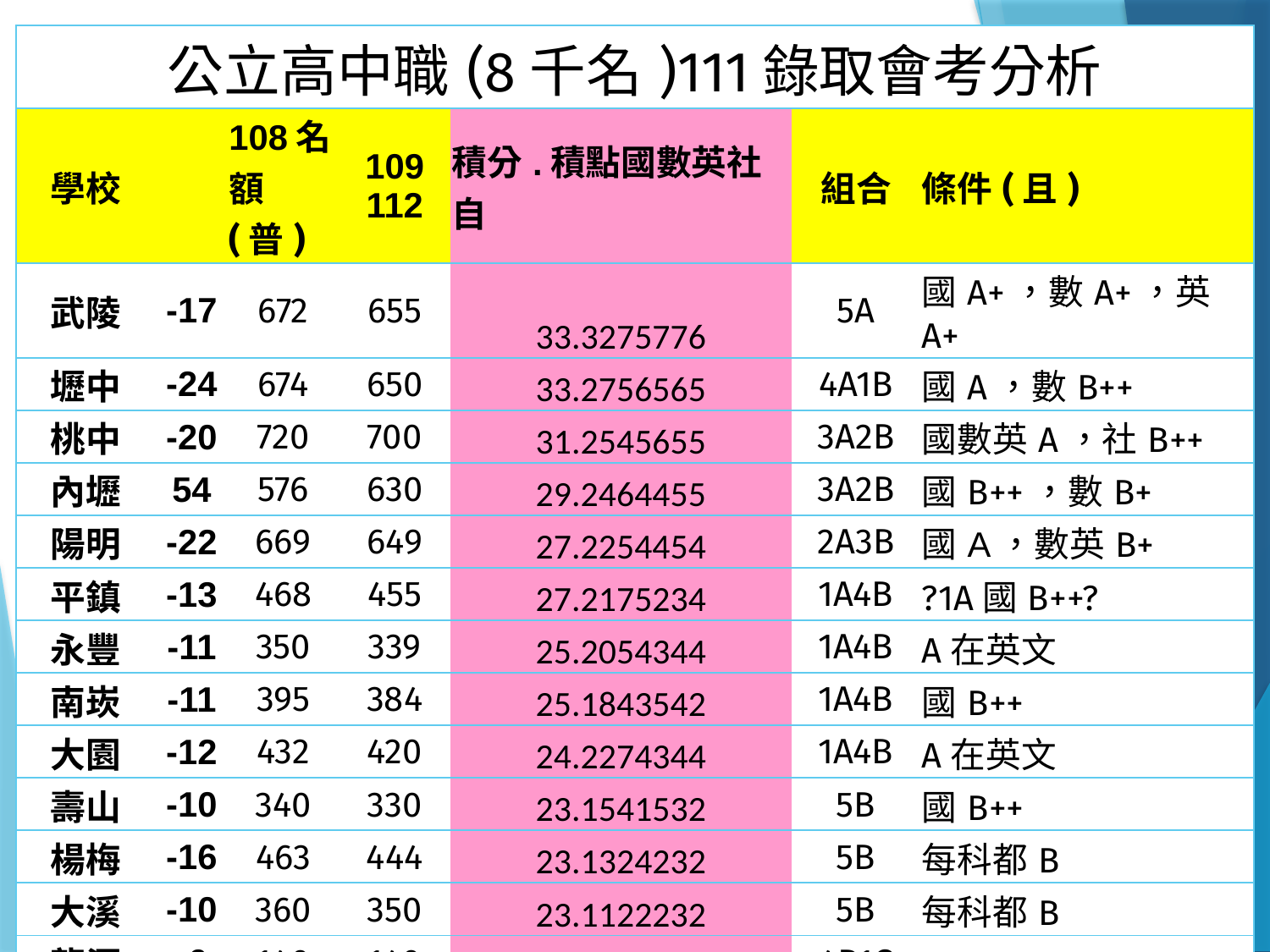

| 公立高中職(8千名)111錄取會考分析 |  |  |  |  |  |  |
| --- | --- | --- | --- | --- | --- | --- |
| 學校 |  | 108名額(普) | 109 112 | 積分.積點國數英社自 | 組合 | 條件(且) |
| 武陵 | -17 | 672 | 655 | 33.3275776 | 5A | 國A+，數A+，英A+ |
| 壢中 | -24 | 674 | 650 | 33.2756565 | 4A1B | 國A，數B++ |
| 桃中 | -20 | 720 | 700 | 31.2545655 | 3A2B | 國數英A，社B++ |
| 內壢 | 54 | 576 | 630 | 29.2464455 | 3A2B | 國B++，數B+ |
| 陽明 | -22 | 669 | 649 | 27.2254454 | 2A3B | 國A，數英B+ |
| 平鎮 | -13 | 468 | 455 | 27.2175234 | 1A4B | ?1A國B++? |
| 永豐 | -11 | 350 | 339 | 25.2054344 | 1A4B | A在英文 |
| 南崁 | -11 | 395 | 384 | 25.1843542 | 1A4B | 國B++ |
| 大園 | -12 | 432 | 420 | 24.2274344 | 1A4B | A在英文 |
| 壽山 | -10 | 340 | 330 | 23.1541532 | 5B | 國B++ |
| 楊梅 | -16 | 463 | 444 | 23.1324232 | 5B | 每科都B |
| 大溪 | -10 | 360 | 350 | 23.1122232 | 5B | 每科都B |
| 龍潭 | -6 | 140 | 140 | 21.1021322 | 4B1C |  |
|  |  |  |  |  |  |  |
| 桃農 |  |  |  | 23.1223322 | 5B |  |
| 壢商 |  |  |  | 23.1433323 | 5B |  |
| 壢家 |  |  |  | 23.1132222 | 5B |  |
| 馬祖 |  |  | 49 | 13.0511111 | 5B |  |